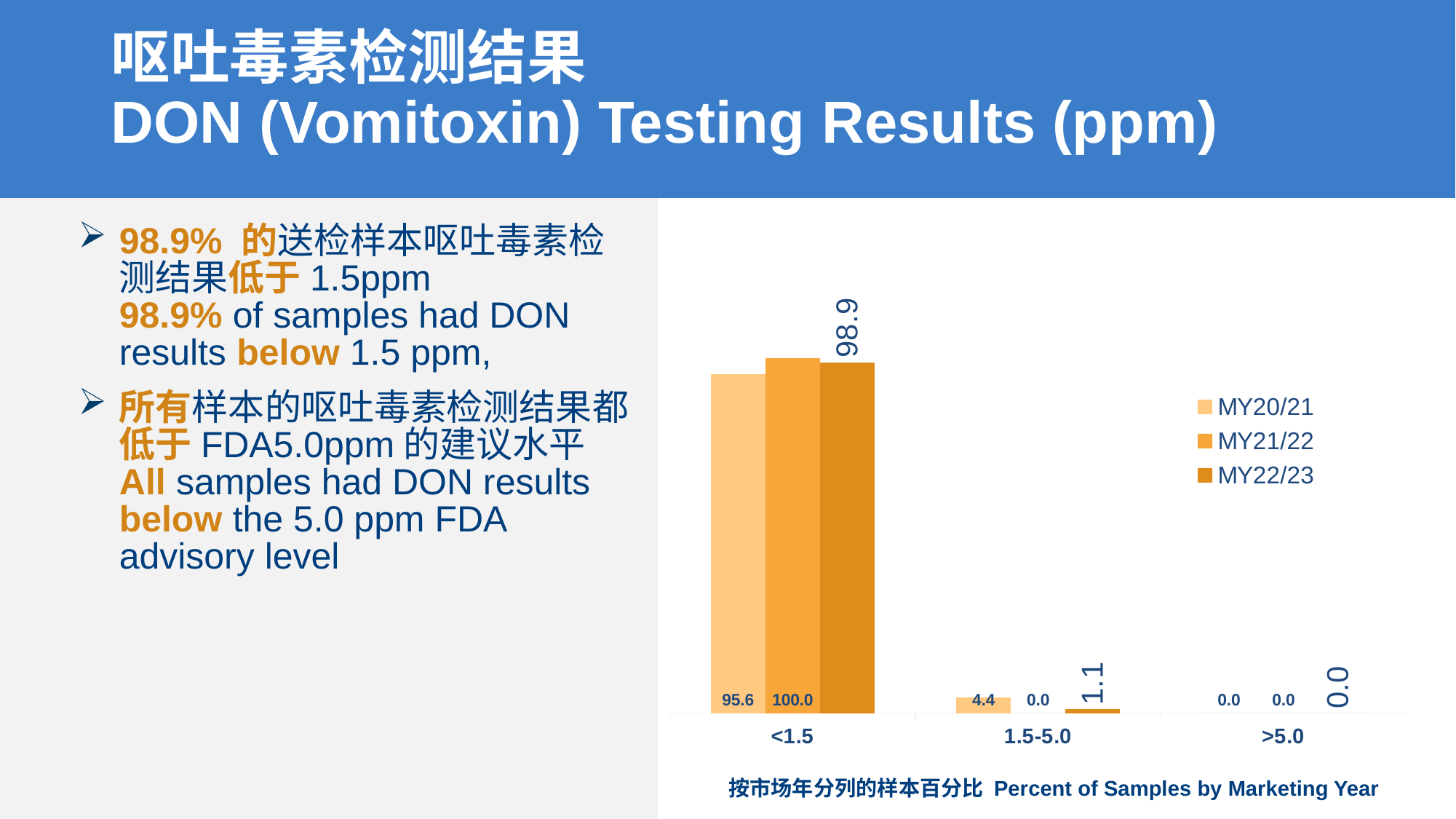

# 呕吐毒素检测结果 DON (Vomitoxin) Testing Results (ppm)

### Chart

| Category | MY20/21 | MY21/22 | MY22/23 |
|---|---|---|---|
| <1.5 | 95.55555555555556 | 100.0 | 98.85714285714286 |
| 1.5-5.0 | 4.444444444444445 | 0.0 | 1.1428571428571428 |
| >5.0 | 0.0 | 0.0 | 0.0 |
98.9% 的送检样本呕吐毒素检测结果低于1.5ppm                  98.9% of samples had DON results below 1.5 ppm,
所有样本的呕吐毒素检测结果都低于FDA5.0ppm的建议水平  All samples had DON results below the 5.0 ppm FDA advisory level

按市场年分列的样本百分比 Percent of Samples by Marketing Year